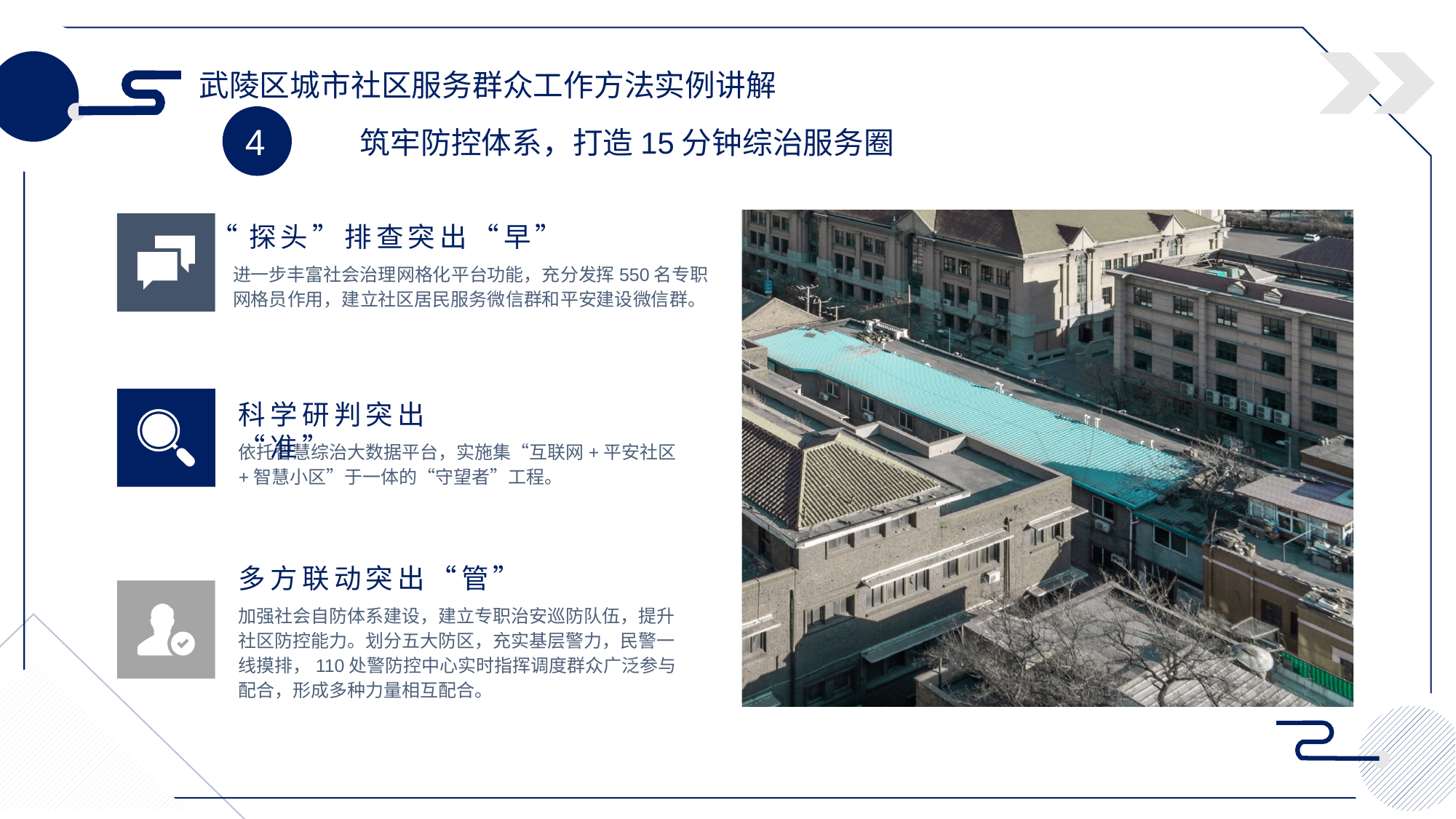

武陵区城市社区服务群众工作方法实例讲解

4
  筑牢防控体系，打造15分钟综治服务圈

“探头”排查突出“早”
进一步丰富社会治理网格化平台功能，充分发挥550名专职网格员作用，建立社区居民服务微信群和平安建设微信群。

科学研判突出“准”
依托智慧综治大数据平台，实施集“互联网+平安社区+智慧小区”于一体的“守望者”工程。
多方联动突出“管”
加强社会自防体系建设，建立专职治安巡防队伍，提升社区防控能力。划分五大防区，充实基层警力，民警一线摸排，110处警防控中心实时指挥调度群众广泛参与配合，形成多种力量相互配合。